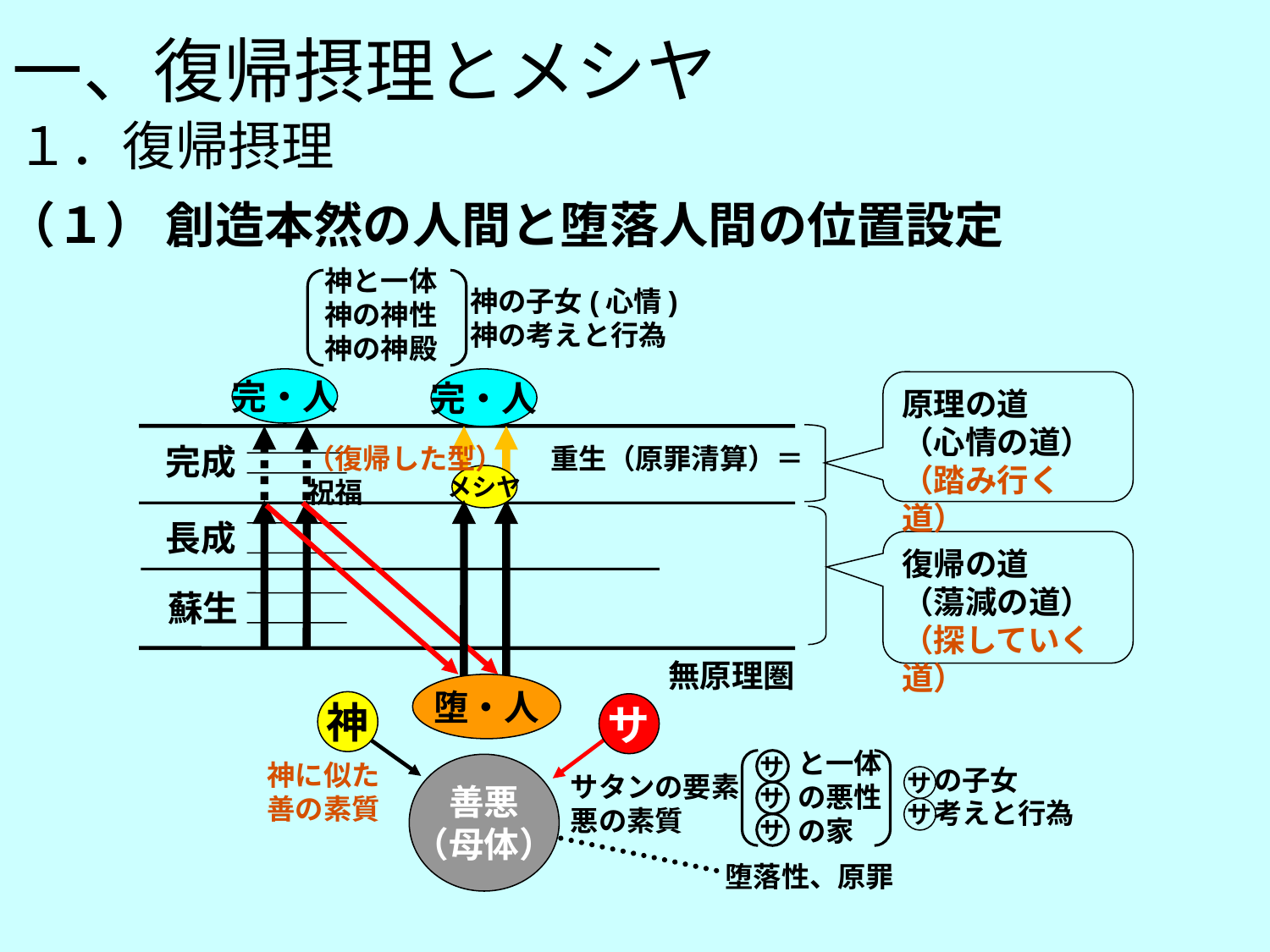

一、復帰摂理とメシヤ
１．復帰摂理
（１） 創造本然の人間と堕落人間の位置設定
神と一体
神の神性
神の神殿

神の子女(心情)
神の考えと行為
完・人
完・人
原理の道
（心情の道）
（踏み行く道）

完成
（復帰した型）      重生（原罪清算）＝ 祝福

メシヤ

長成

復帰の道
（蕩減の道）
（探していく道）

蘇生

無原理圏
堕・人
神
サ

と一体
の悪性
の家

サ
神に似た
善の素質
善悪
（母体）
の子女
考えと行為
サタンの要素
悪の素質
サ
サ
サ
サ

堕落性、原罪